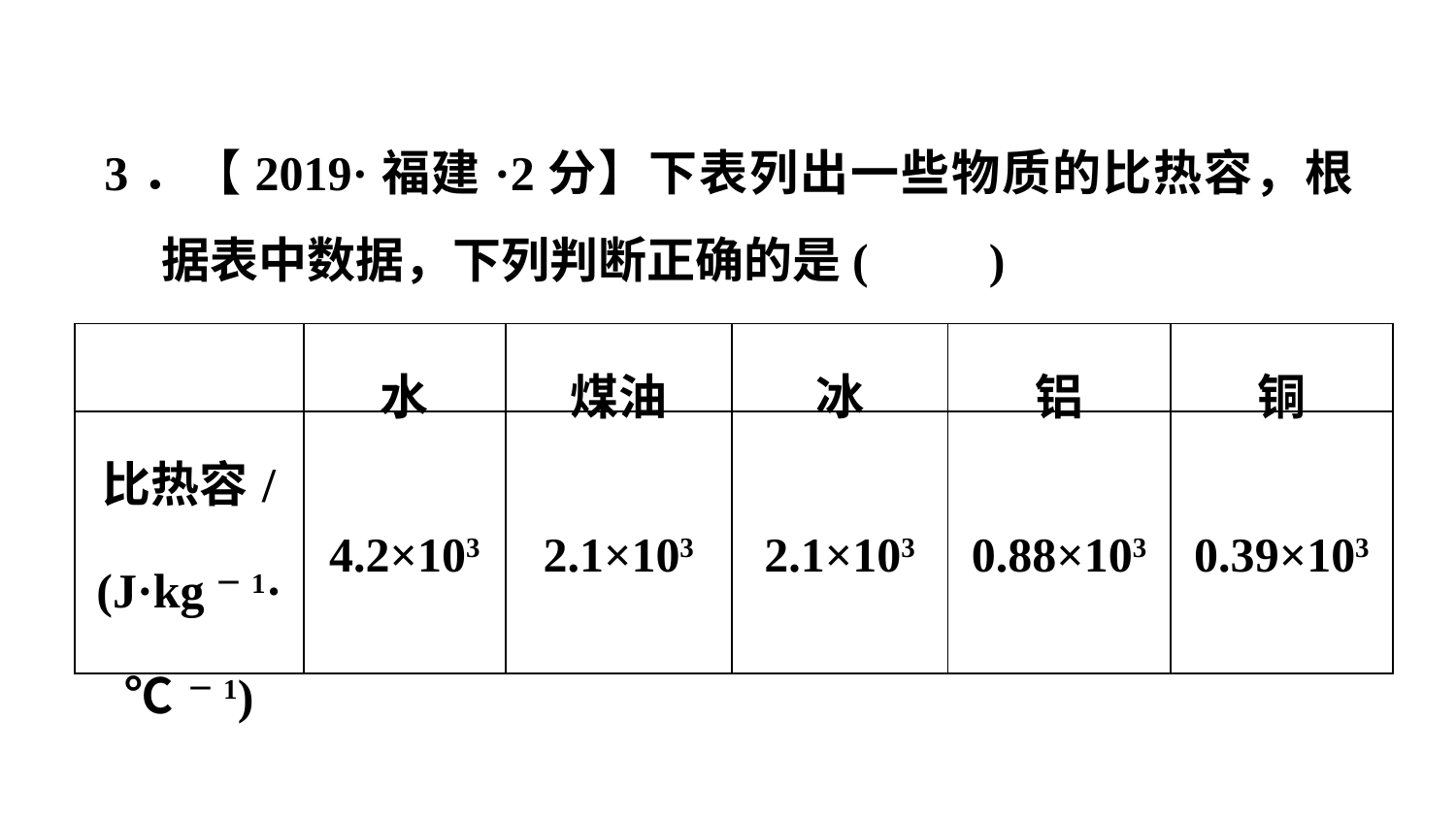

3．【2019·福建·2分】下表列出一些物质的比热容，根据表中数据，下列判断正确的是(　　)
|  | 水 | 煤油 | 冰 | 铝 | 铜 |
| --- | --- | --- | --- | --- | --- |
| 比热容/ (J·kg－1· ℃－1) | 4.2×103 | 2.1×103 | 2.1×103 | 0.88×103 | 0.39×103 |